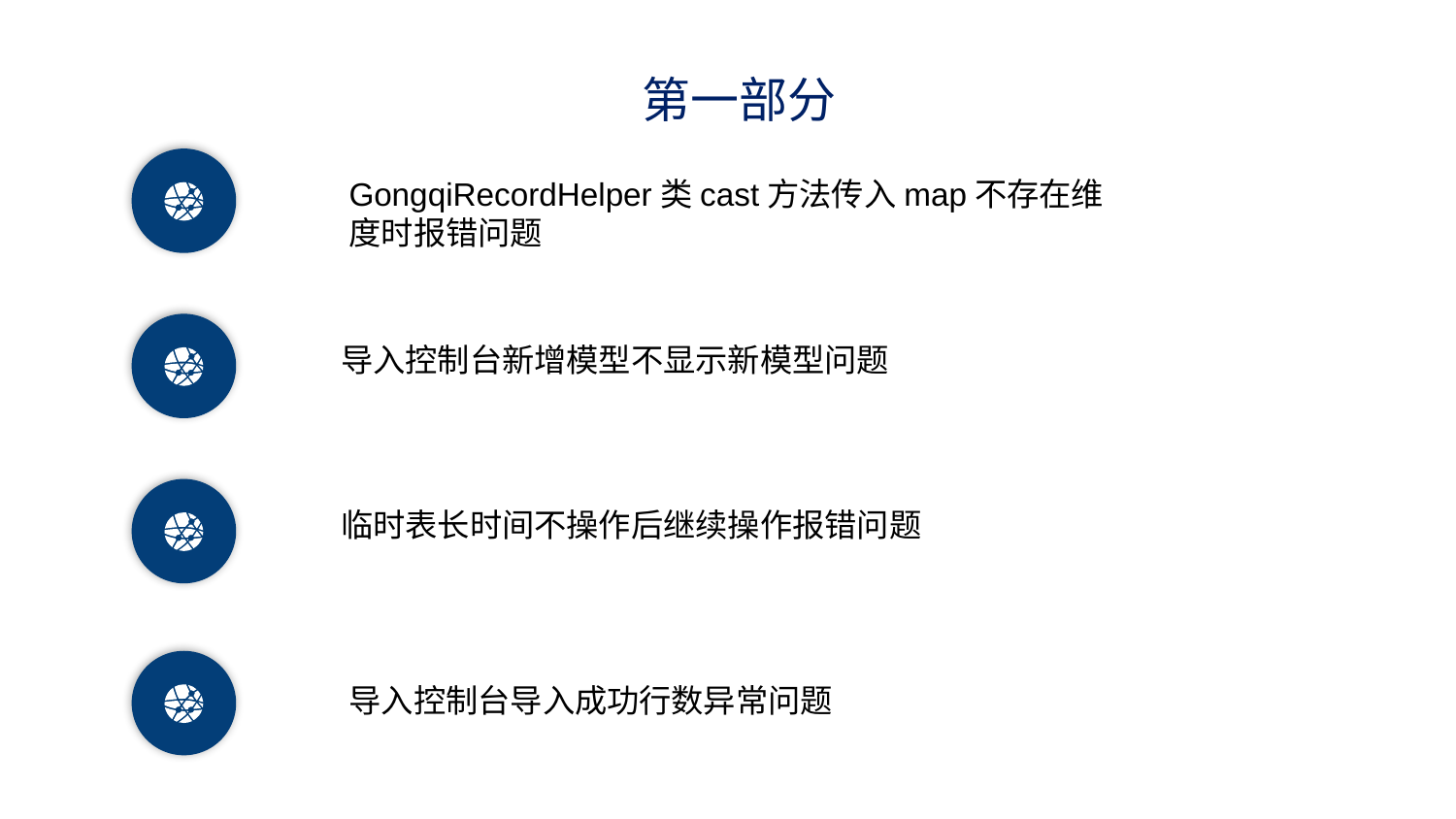

第一部分

GongqiRecordHelper类cast方法传入map不存在维度时报错问题

导入控制台新增模型不显示新模型问题

临时表长时间不操作后继续操作报错问题

导入控制台导入成功行数异常问题